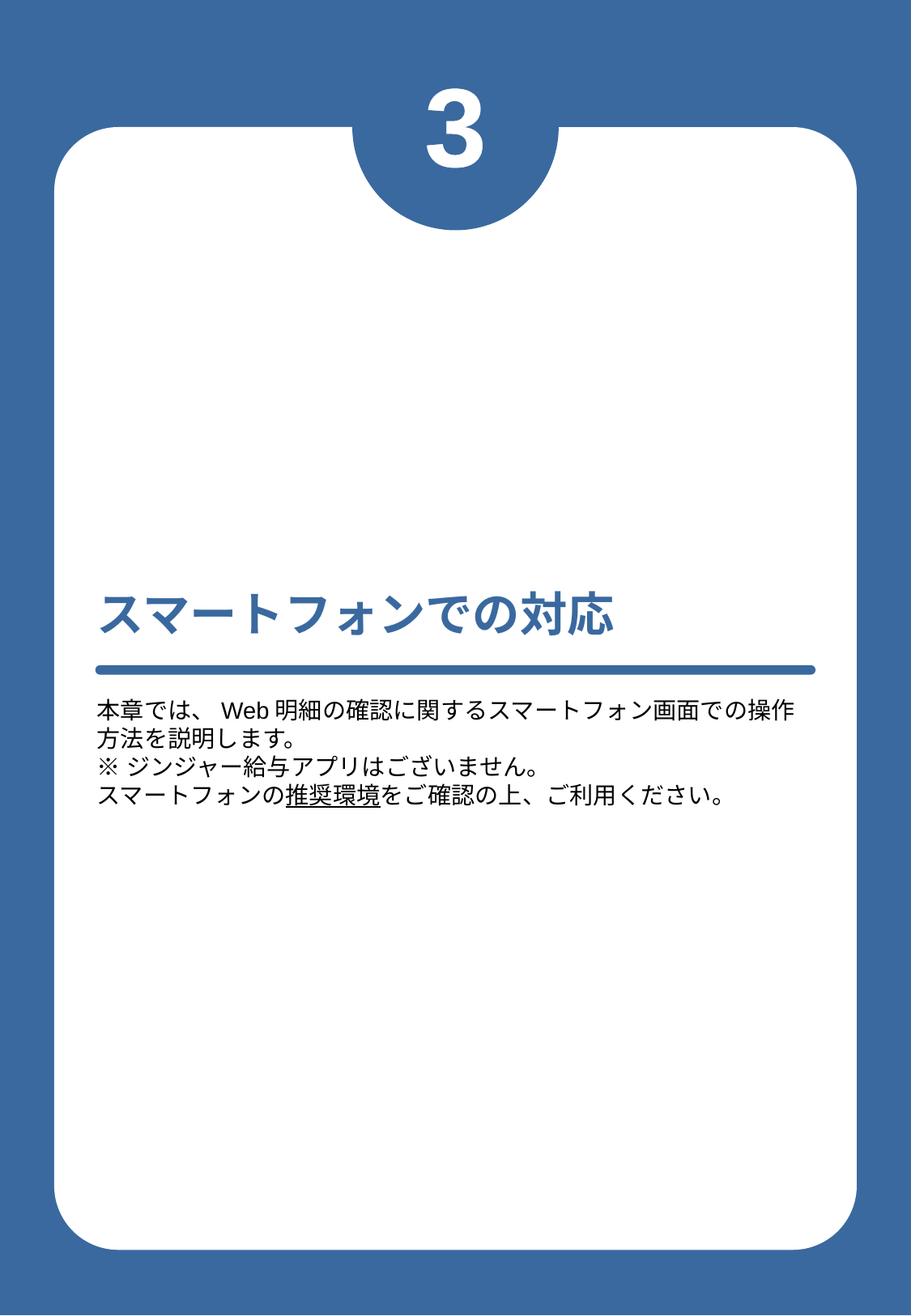

3

スマートフォンでの対応

本章では、Web明細の確認に関するスマートフォン画面での操作方法を説明します。
※ジンジャー給与アプリはございません。
スマートフォンの推奨環境をご確認の上、ご利用ください。